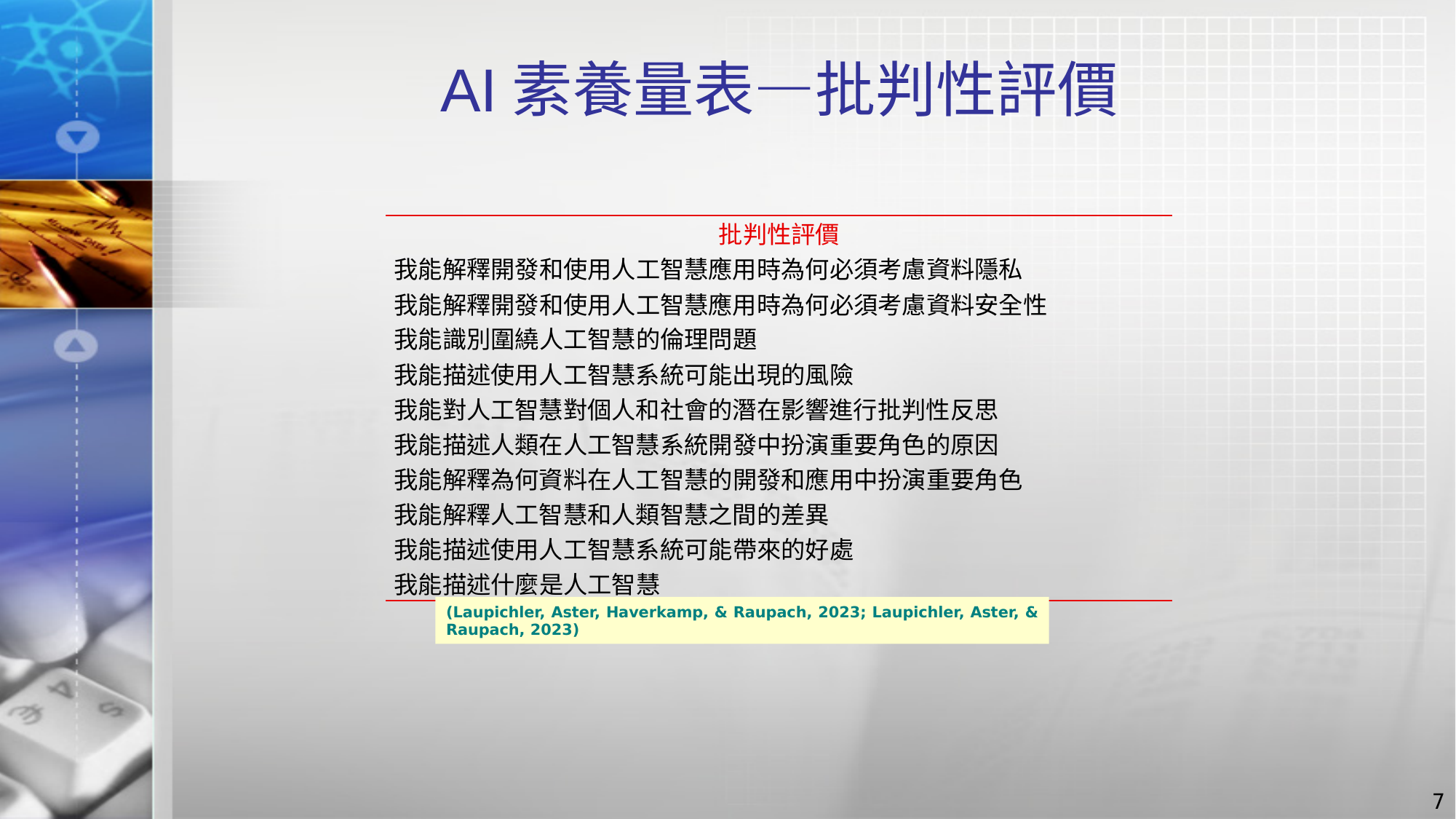

# AI素養量表—批判性評價
| 批判性評價 |
| --- |
| 我能解釋開發和使用人工智慧應用時為何必須考慮資料隱私 |
| 我能解釋開發和使用人工智慧應用時為何必須考慮資料安全性 |
| 我能識別圍繞人工智慧的倫理問題 |
| 我能描述使用人工智慧系統可能出現的風險 |
| 我能對人工智慧對個人和社會的潛在影響進行批判性反思 |
| 我能描述人類在人工智慧系統開發中扮演重要角色的原因 |
| 我能解釋為何資料在人工智慧的開發和應用中扮演重要角色 |
| 我能解釋人工智慧和人類智慧之間的差異 |
| 我能描述使用人工智慧系統可能帶來的好處 |
| 我能描述什麼是人工智慧 |
(Laupichler, Aster, Haverkamp, & Raupach, 2023; Laupichler, Aster, & Raupach, 2023)
7